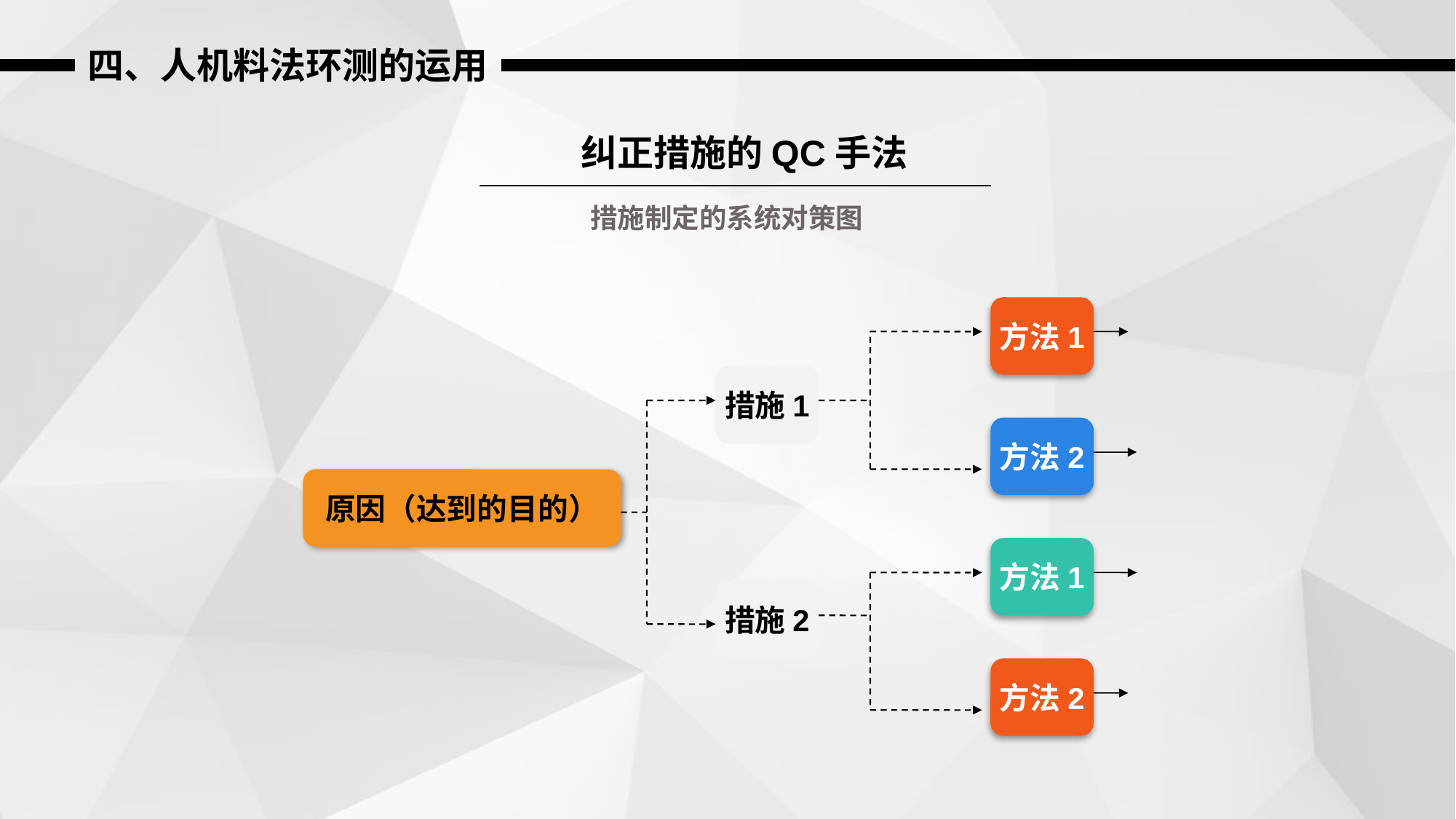

四、人机料法环测的运用
纠正措施的QC手法
措施制定的系统对策图
方法1

措施1

方法2

原因（达到的目的）
方法1

措施2
方法2